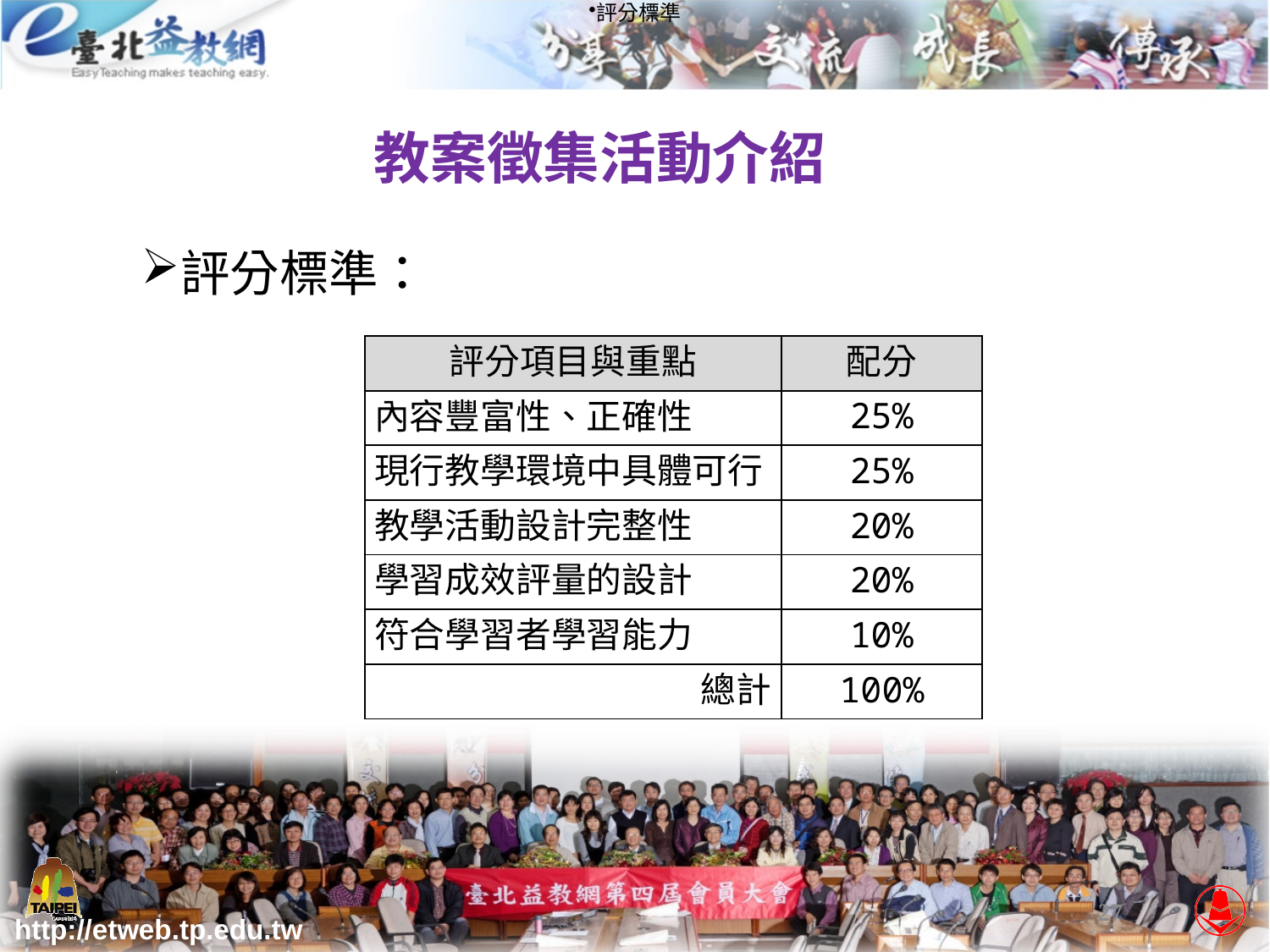

評分標準

# 教案徵集活動介紹
評分標準：
| 評分項目與重點 | 配分 |
| --- | --- |
| 內容豐富性、正確性 | 25% |
| 現行教學環境中具體可行 | 25% |
| 教學活動設計完整性 | 20% |
| 學習成效評量的設計 | 20% |
| 符合學習者學習能力 | 10% |
| 總計 | 100% |
27